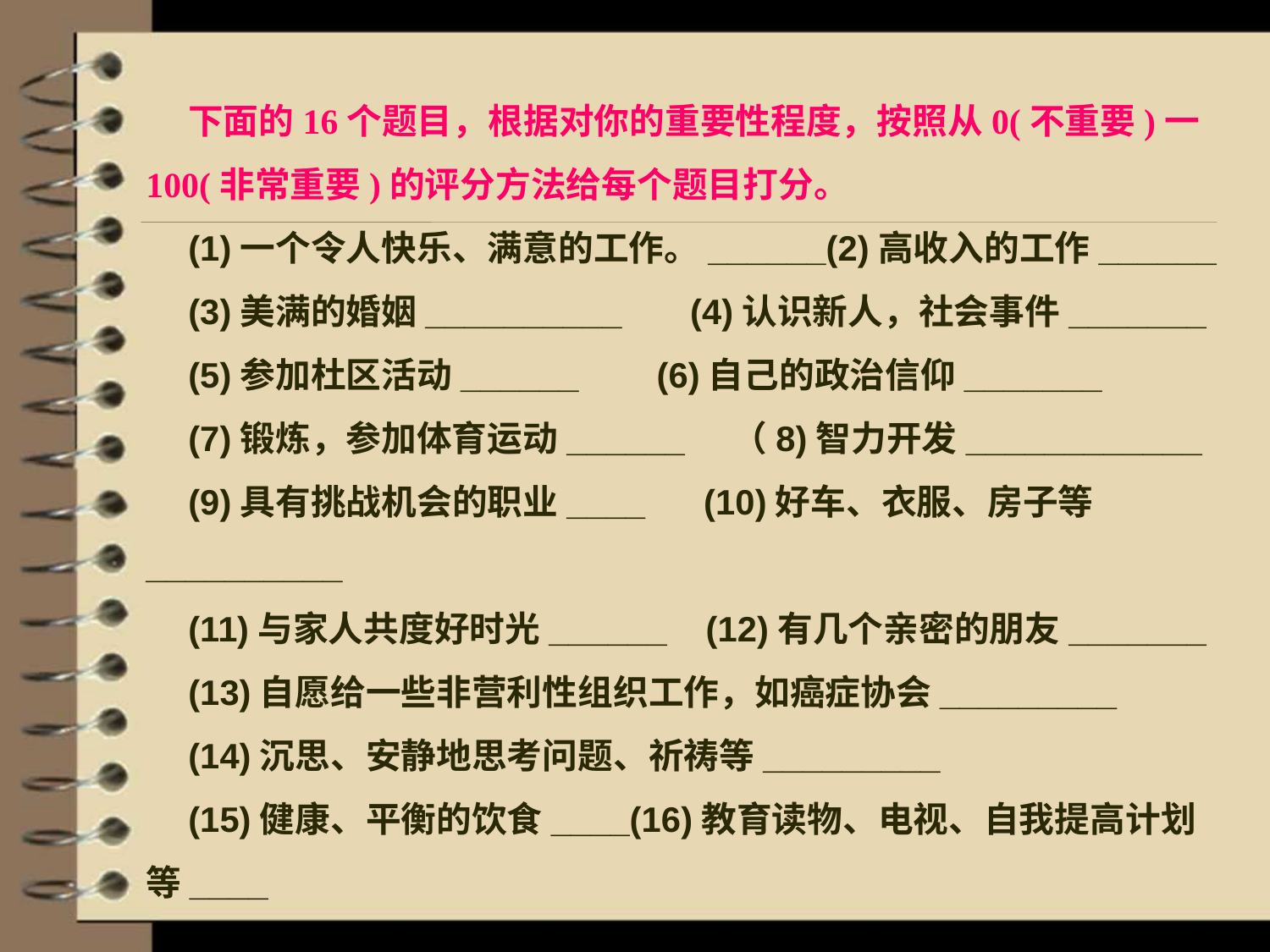

下面的16个题目，根据对你的重要性程度，按照从0(不重要)一100(非常重要)的评分方法给每个题目打分。
(1)一个令人快乐、满意的工作。______(2)高收入的工作______
(3)美满的婚姻__________       (4)认识新人，社会事件_______
(5)参加杜区活动______        (6)自己的政治信仰_______
(7)锻炼，参加体育运动______    （8)智力开发____________
(9)具有挑战机会的职业____      (10)好车、衣服、房子等__________
(11)与家人共度好时光______    (12)有几个亲密的朋友_______
(13)自愿给一些非营利性组织工作，如癌症协会_________
(14)沉思、安静地思考问题、祈祷等_________
(15)健康、平衡的饮食____(16)教育读物、电视、自我提高计划等____